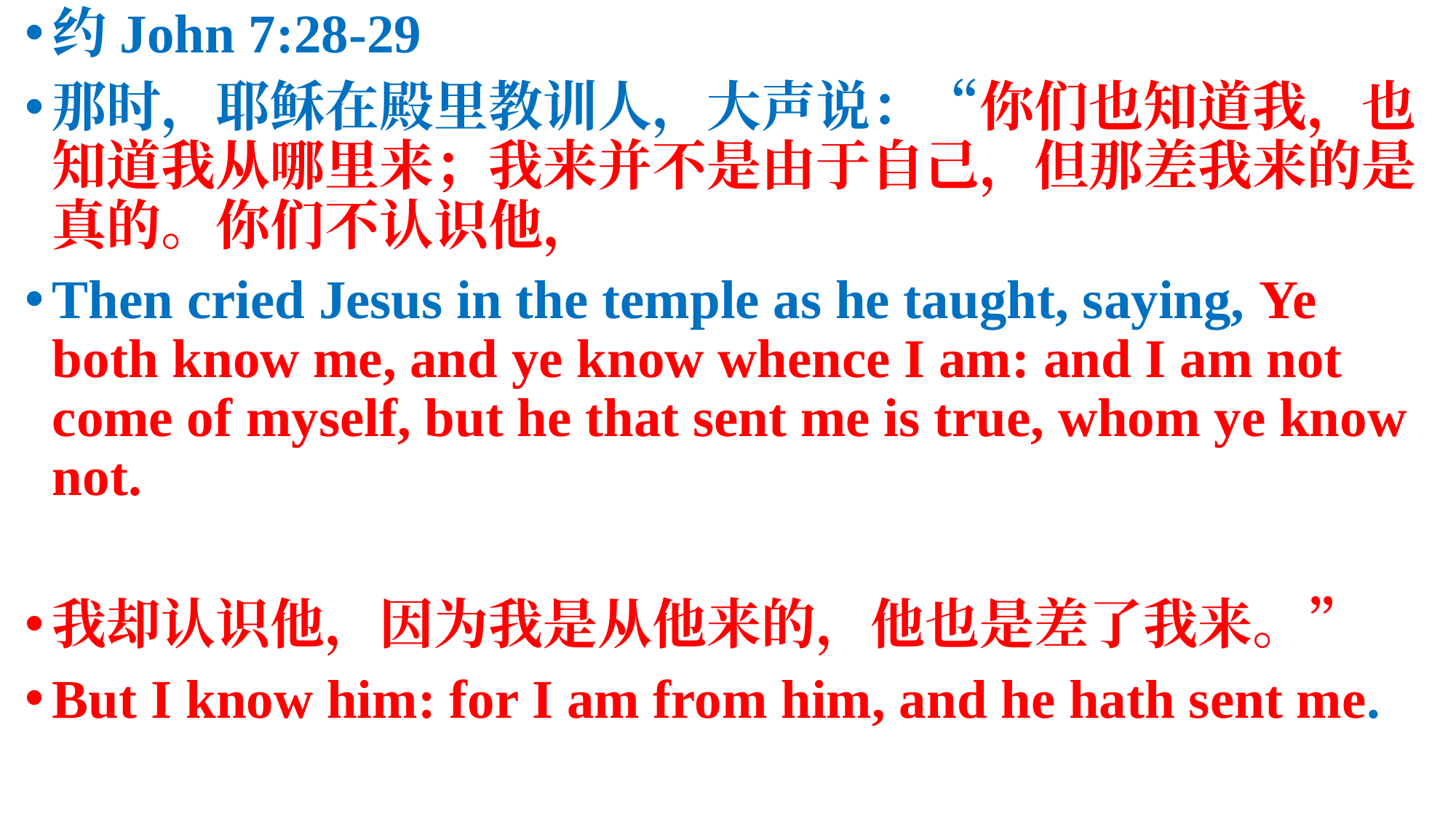

约John 7:28-29
那时，耶稣在殿里教训人，大声说：“你们也知道我，也知道我从哪里来；我来并不是由于自己，但那差我来的是真的。你们不认识他，
Then cried Jesus in the temple as he taught, saying, Ye both know me, and ye know whence I am: and I am not come of myself, but he that sent me is true, whom ye know not.

我却认识他，因为我是从他来的，他也是差了我来。”
But I know him: for I am from him, and he hath sent me.